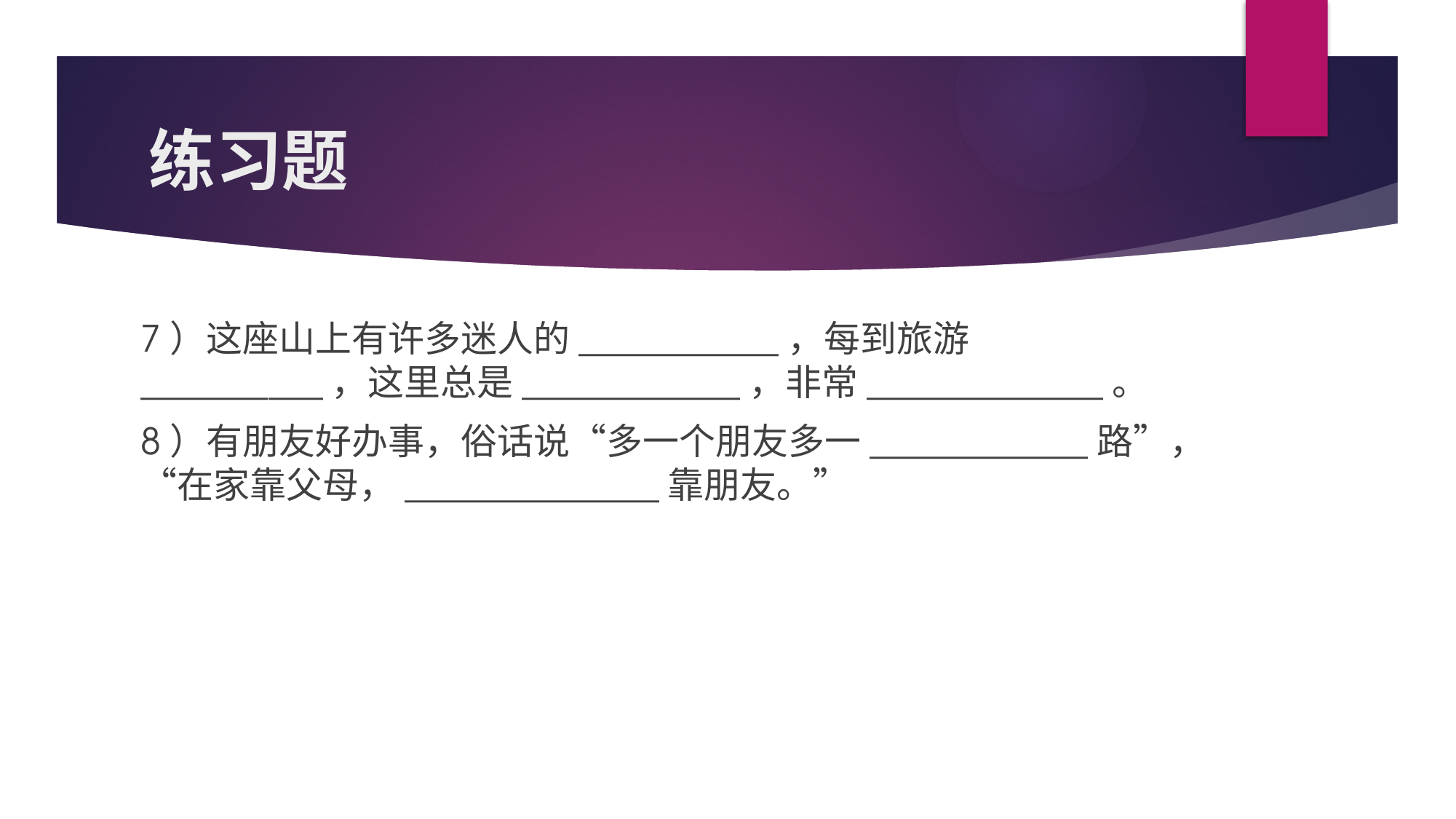

# 练习题
7）这座山上有许多迷人的___________，每到旅游__________，这里总是____________，非常_____________。
8）有朋友好办事，俗话说“多一个朋友多一____________路”，“在家靠父母，______________靠朋友。”